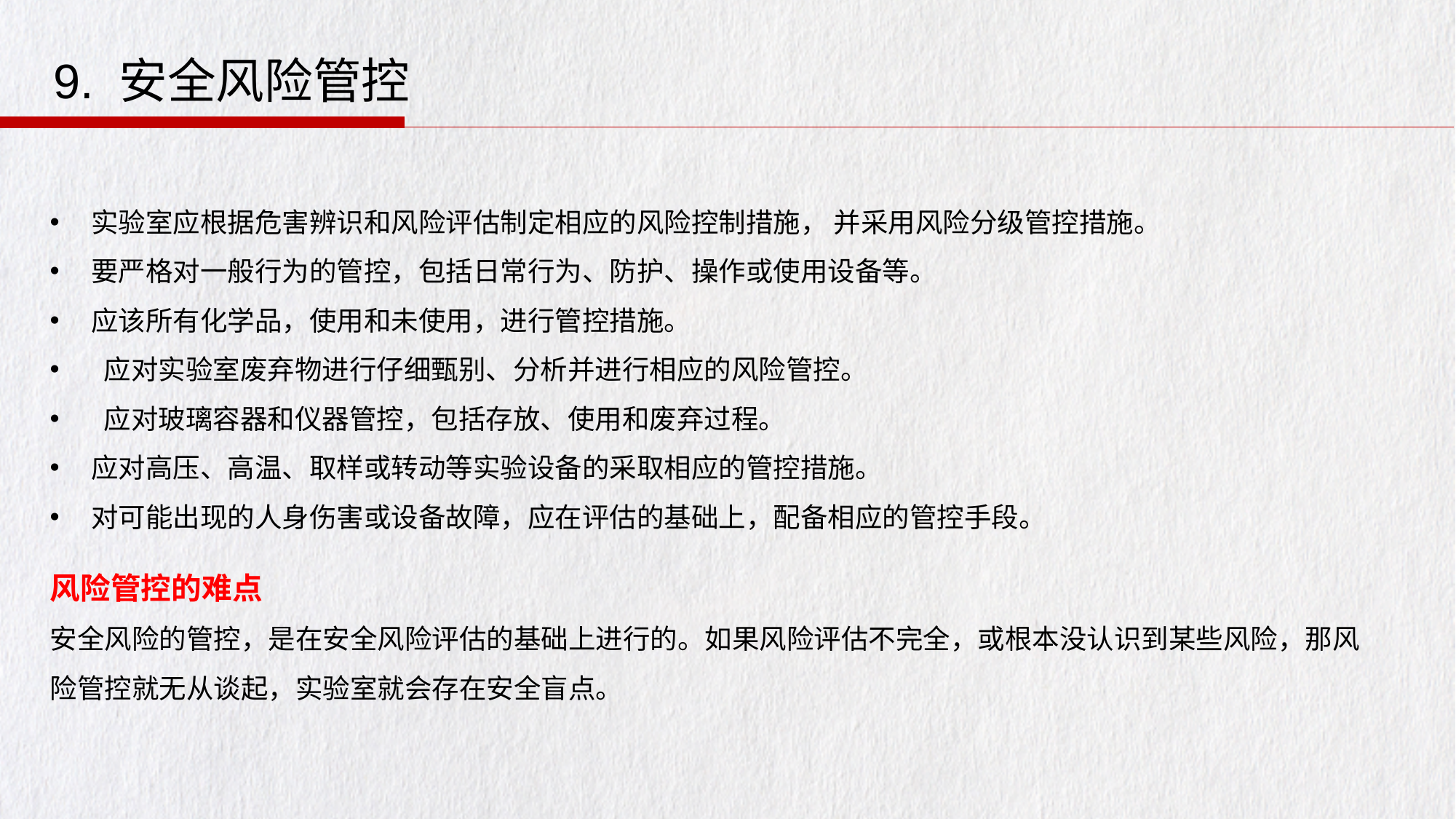

9. 安全风险管控
实验室应根据危害辨识和风险评估制定相应的风险控制措施， 并采用风险分级管控措施。
要严格对一般行为的管控，包括日常行为、防护、操作或使用设备等。
应该所有化学品，使用和未使用，进行管控措施。
 应对实验室废弃物进行仔细甄别、分析并进行相应的风险管控。
 应对玻璃容器和仪器管控，包括存放、使用和废弃过程。
应对高压、高温、取样或转动等实验设备的采取相应的管控措施。
对可能出现的人身伤害或设备故障，应在评估的基础上，配备相应的管控手段。
风险管控的难点
安全风险的管控，是在安全风险评估的基础上进行的。如果风险评估不完全，或根本没认识到某些风险，那风险管控就无从谈起，实验室就会存在安全盲点。